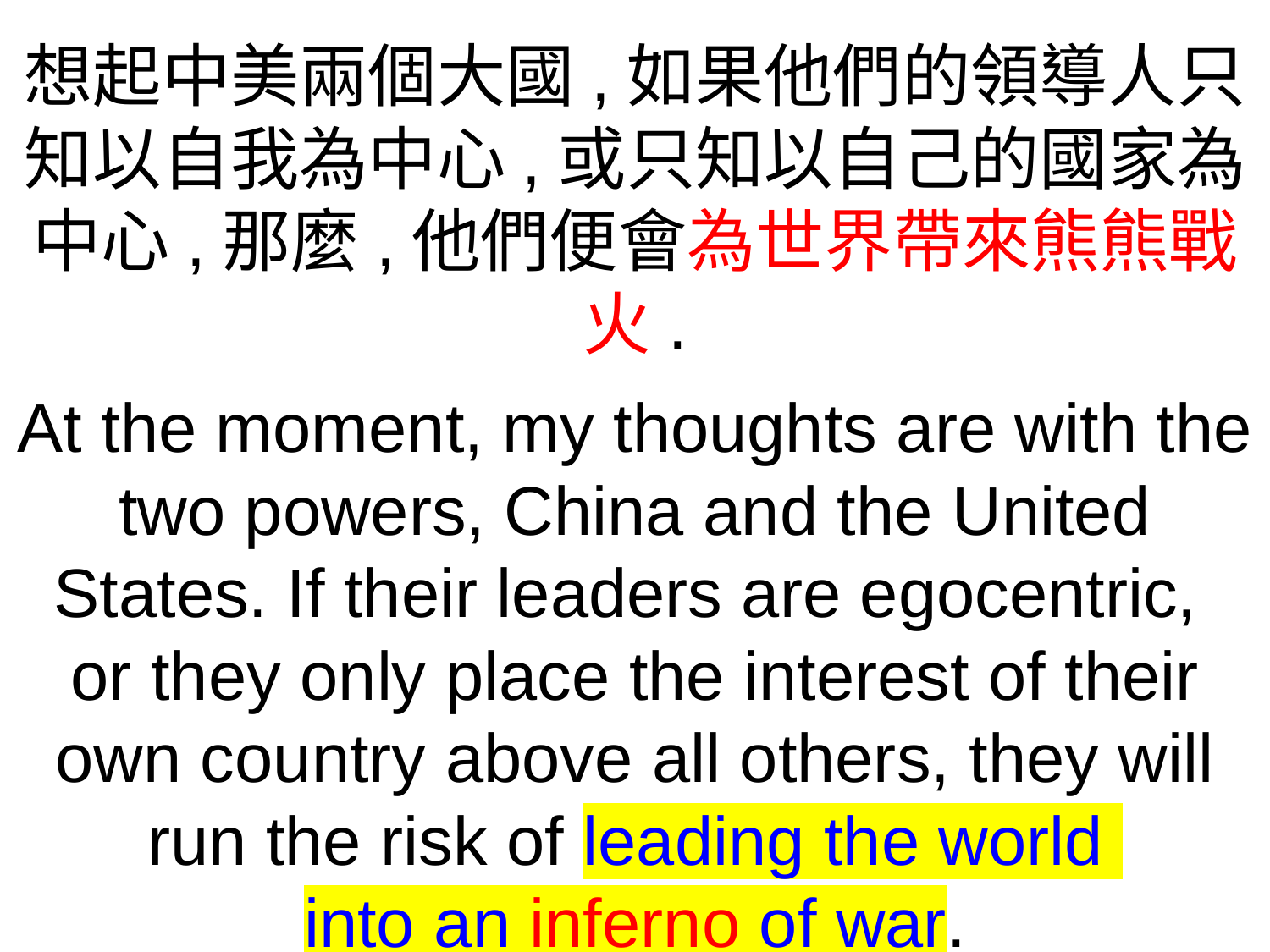

想起中美兩個大國,如果他們的領導人只知以自我為中心,或只知以自己的國家為中心,那麼,他們便會為世界帶來熊熊戰火.
At the moment, my thoughts are with the two powers, China and the United States. If their leaders are egocentric,
or they only place the interest of their own country above all others, they will run the risk of leading the world
into an inferno of war.